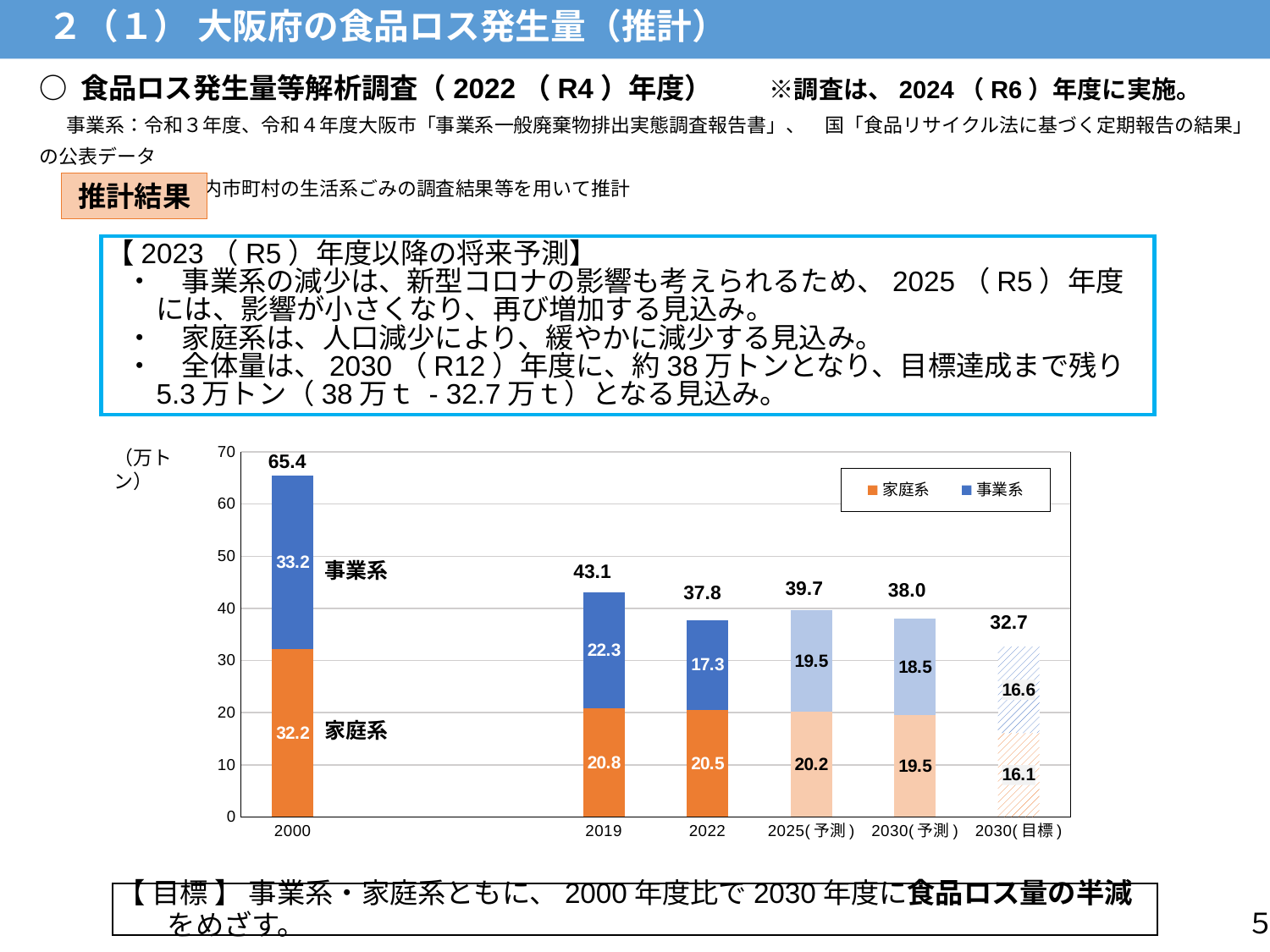

２（１） 大阪府の食品ロス発生量（推計）
○ 食品ロス発生量等解析調査（2022（R4）年度）　　※調査は、2024（R6）年度に実施。
     事業系：令和３年度、令和４年度大阪市「事業系一般廃棄物排出実態調査報告書」、　国「食品リサイクル法に基づく定期報告の結果」の公表データ
     家庭系：大阪府内市町村の生活系ごみの調査結果等を用いて推計

推計結果
【2023（R5）年度以降の将来予測】
  ・　事業系の減少は、新型コロナの影響も考えられるため、2025（R5）年度には、影響が小さくなり、再び増加する見込み。
  ・　家庭系は、人口減少により、緩やかに減少する見込み。
  ・　全体量は、2030（R12）年度に、約38万トンとなり、目標達成まで残り5.3万トン（38万ｔ - 32.7万ｔ）となる見込み。

### Chart

| Category | 家庭系 | 事業系 |
|---|---|---|
| 2000 | 32.2 | 33.2 |
|  | None | None |
|  | None | None |
| 2019 | 20.8 | 22.3 |
| 2022 | 20.5 | 17.3 |
| 2025(予測) | 20.2 | 19.5 |
| 2030(予測) | 19.5 | 18.5 |
| 2030(目標) | 16.1 | 16.6 |
（万トン）
65.4
事業系
43.1
39.7
38.0
37.8
32.7
家庭系
【 目標 】 事業系・家庭系ともに、2000年度比で2030年度に食品ロス量の半減をめざす。
５